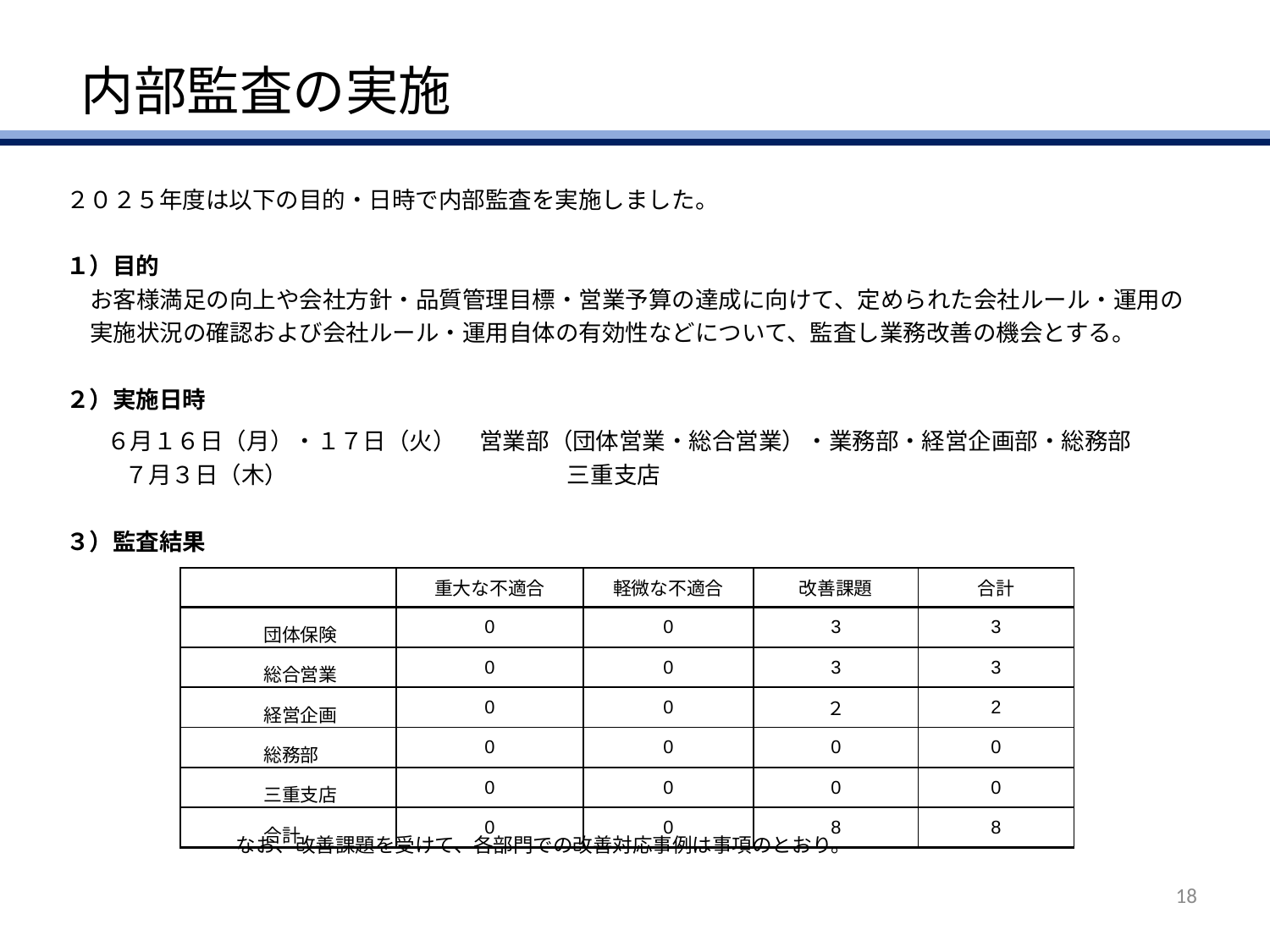

内部監査の実施
２０２５年度は以下の目的・日時で内部監査を実施しました。

１）目的
お客様満足の向上や会社方針・品質管理目標・営業予算の達成に向けて、定められた会社ルール・運用の
実施状況の確認および会社ルール・運用自体の有効性などについて、監査し業務改善の機会とする。

２）実施日時
６月１６日（月）・１７日（火）　営業部（団体営業・総合営業）・業務部・経営企画部・総務部
　　７月３日（木）　　　　　　　　　　　　三重支店

３）監査結果

　　　　　　　　なお、改善課題を受けて、各部門での改善対応事例は事項のとおり。
|  | 重大な不適合 | 軽微な不適合 | 改善課題 | 合計 |
| --- | --- | --- | --- | --- |
| 団体保険 | 0 | 0 | 3 | 3 |
| 総合営業 | 0 | 0 | 3 | 3 |
| 経営企画 | 0 | 0 | ２ | 2 |
| 総務部 | 0 | 0 | 0 | 0 |
| 三重支店 | 0 | 0 | 0 | 0 |
| 合計 | 0 | 0 | 8 | 8 |
18